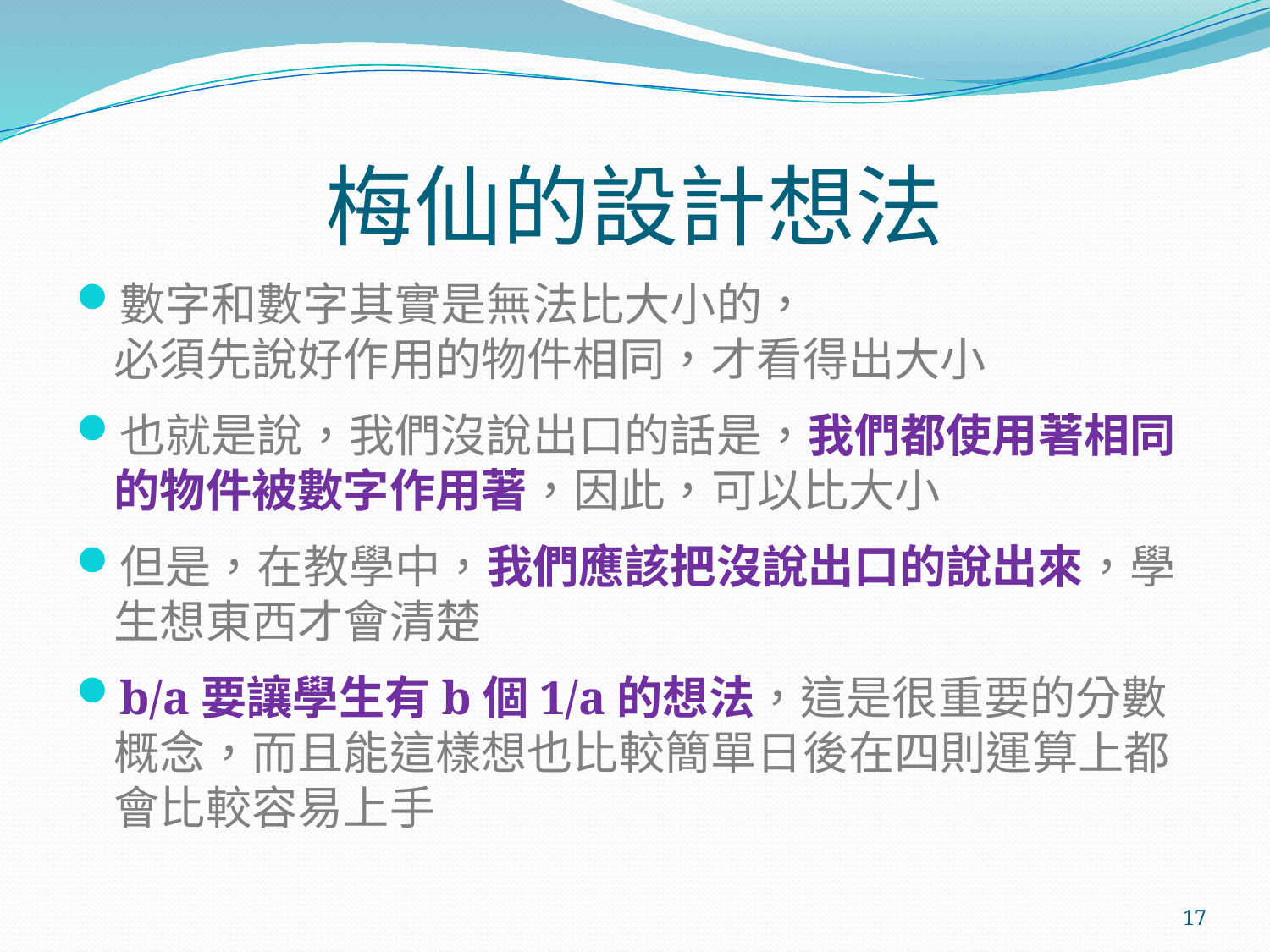

# 梅仙的設計想法
數字和數字其實是無法比大小的，
必須先說好作用的物件相同，才看得出大小
也就是說，我們沒說出口的話是，我們都使用著相同的物件被數字作用著，因此，可以比大小
但是，在教學中，我們應該把沒說出口的說出來，學生想東西才會清楚
b/a要讓學生有b個1/a的想法，這是很重要的分數概念，而且能這樣想也比較簡單日後在四則運算上都會比較容易上手

17